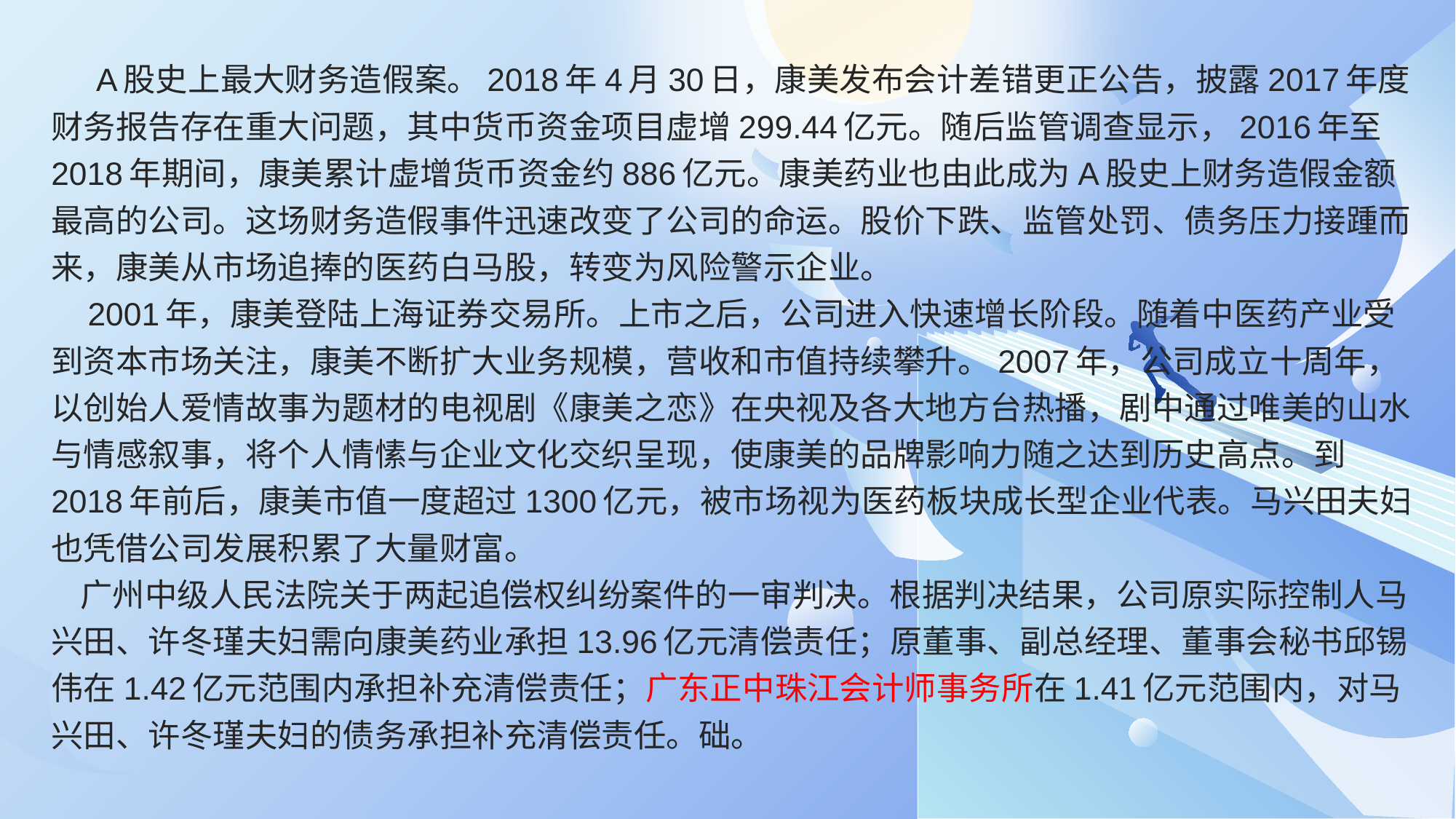

A股史上最大财务造假案。2018年4月30日，康美发布会计差错更正公告，披露2017年度财务报告存在重大问题，其中货币资金项目虚增299.44亿元。随后监管调查显示，2016年至2018年期间，康美累计虚增货币资金约886亿元。康美药业也由此成为A股史上财务造假金额最高的公司。这场财务造假事件迅速改变了公司的命运。股价下跌、监管处罚、债务压力接踵而来，康美从市场追捧的医药白马股，转变为风险警示企业。
    2001年，康美登陆上海证券交易所。上市之后，公司进入快速增长阶段。随着中医药产业受到资本市场关注，康美不断扩大业务规模，营收和市值持续攀升。2007年，公司成立十周年，以创始人爱情故事为题材的电视剧《康美之恋》在央视及各大地方台热播，剧中通过唯美的山水与情感叙事，将个人情愫与企业文化交织呈现，使康美的品牌影响力随之达到历史高点。到2018年前后，康美市值一度超过1300亿元，被市场视为医药板块成长型企业代表。马兴田夫妇也凭借公司发展积累了大量财富。
    广州中级人民法院关于两起追偿权纠纷案件的一审判决。根据判决结果，公司原实际控制人马兴田、许冬瑾夫妇需向康美药业承担13.96亿元清偿责任；原董事、副总经理、董事会秘书邱锡伟在1.42亿元范围内承担补充清偿责任；广东正中珠江会计师事务所在1.41亿元范围内，对马兴田、许冬瑾夫妇的债务承担补充清偿责任。础。